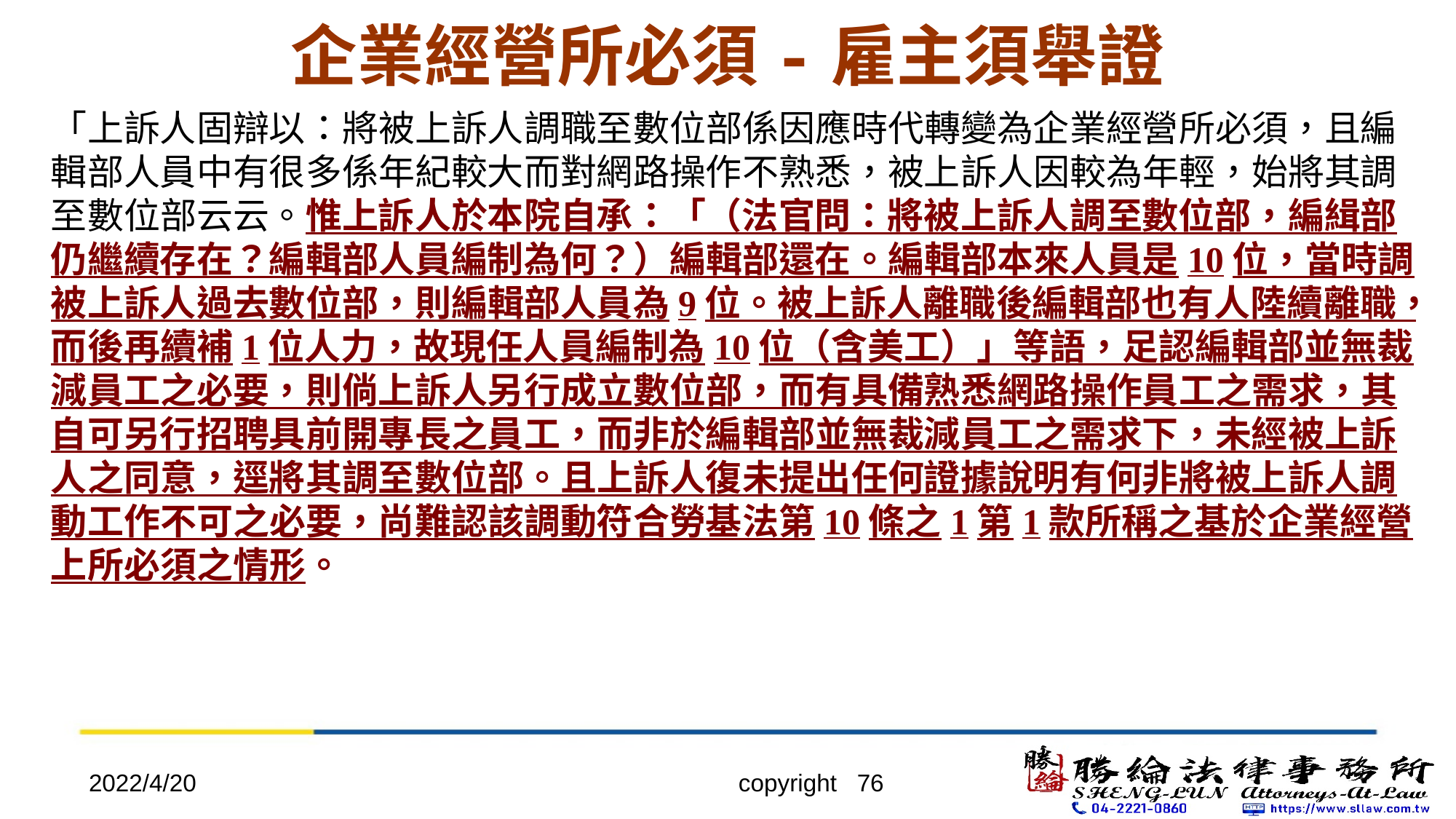

# 企業經營所必須-雇主須舉證
「上訴人固辯以：將被上訴人調職至數位部係因應時代轉變為企業經營所必須，且編輯部人員中有很多係年紀較大而對網路操作不熟悉，被上訴人因較為年輕，始將其調至數位部云云。惟上訴人於本院自承：「（法官問：將被上訴人調至數位部，編緝部仍繼續存在？編輯部人員編制為何？）編輯部還在。編輯部本來人員是10位，當時調被上訴人過去數位部，則編輯部人員為9位。被上訴人離職後編輯部也有人陸續離職，而後再續補1位人力，故現任人員編制為10位（含美工）」等語，足認編輯部並無裁減員工之必要，則倘上訴人另行成立數位部，而有具備熟悉網路操作員工之需求，其自可另行招聘具前開專長之員工，而非於編輯部並無裁減員工之需求下，未經被上訴人之同意，逕將其調至數位部。且上訴人復未提出任何證據說明有何非將被上訴人調動工作不可之必要，尚難認該調動符合勞基法第10條之1第1款所稱之基於企業經營上所必須之情形。
2022/4/20
copyright   76